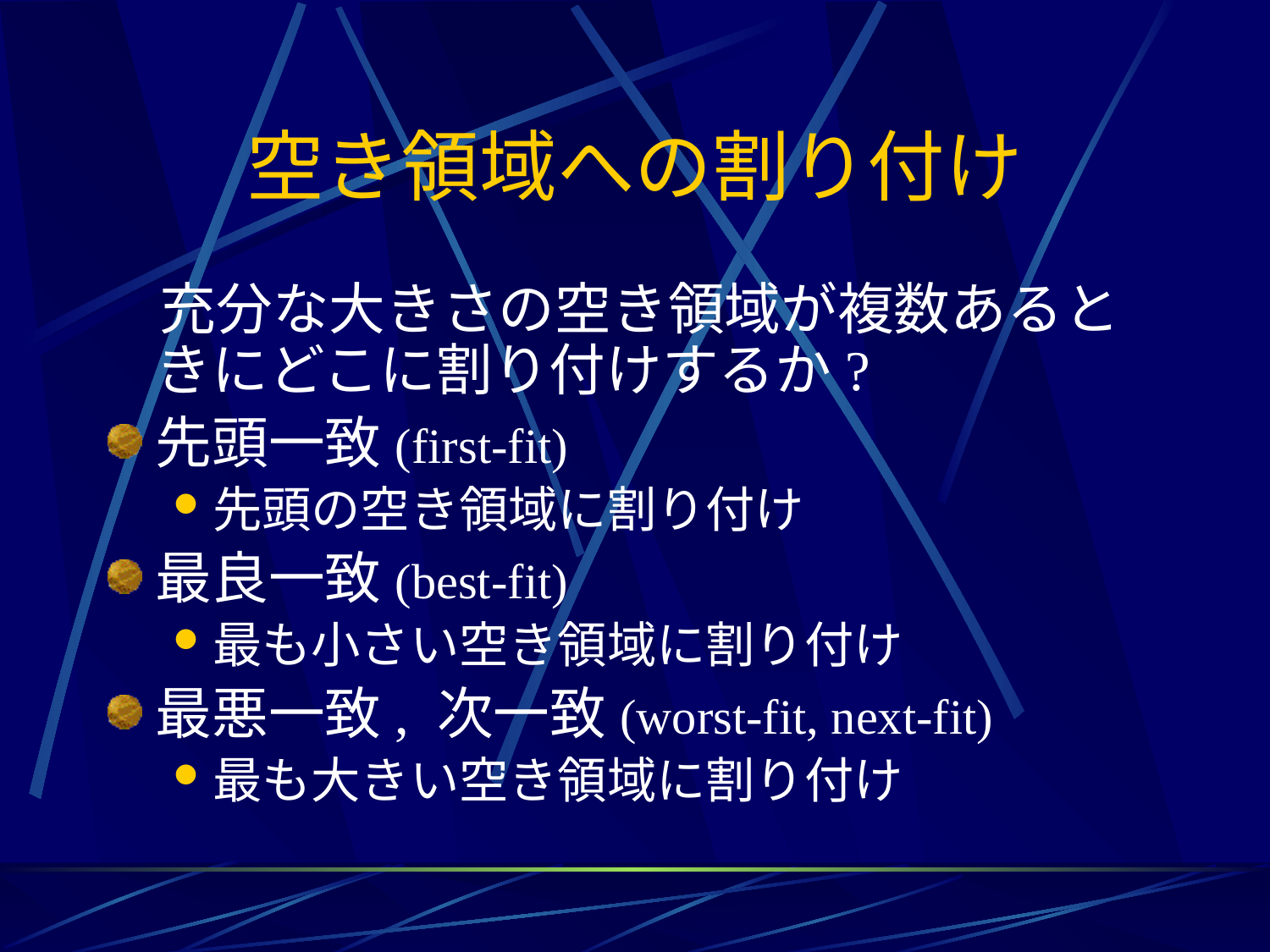

# 空き領域への割り付け
   充分な大きさの空き領域が複数あるときにどこに割り付けするか?
先頭一致(first-fit)
先頭の空き領域に割り付け
最良一致(best-fit)
最も小さい空き領域に割り付け
最悪一致, 次一致(worst-fit, next-fit)
最も大きい空き領域に割り付け